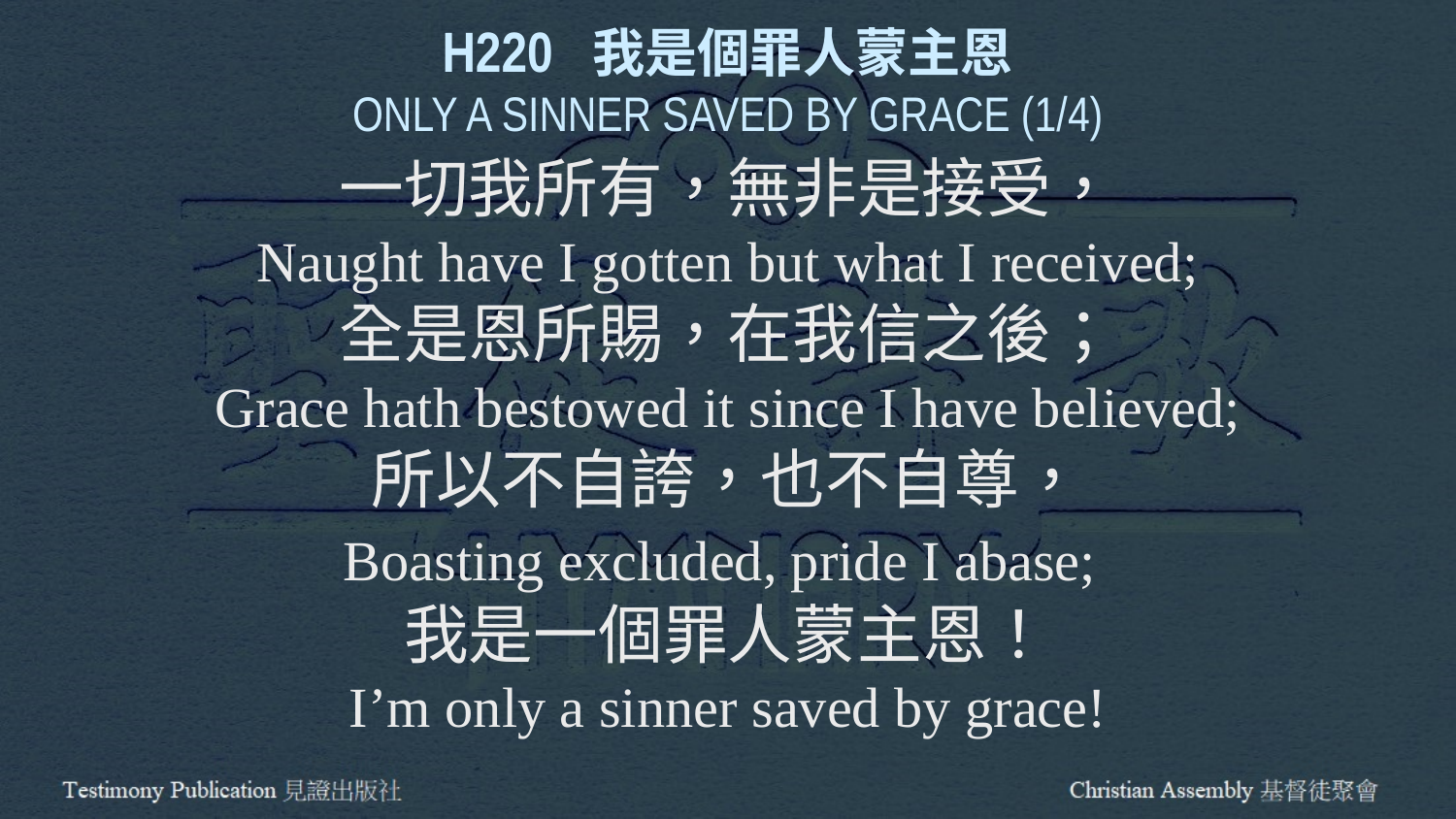

H220  我是個罪人蒙主恩
ONLY A SINNER SAVED BY GRACE (1/4)
一切我所有，無非是接受，
Naught have I gotten but what I received;
全是恩所賜，在我信之後；
Grace hath bestowed it since I have believed;
所以不自誇，也不自尊，
Boasting excluded, pride I abase;
我是一個罪人蒙主恩！
I’m only a sinner saved by grace!